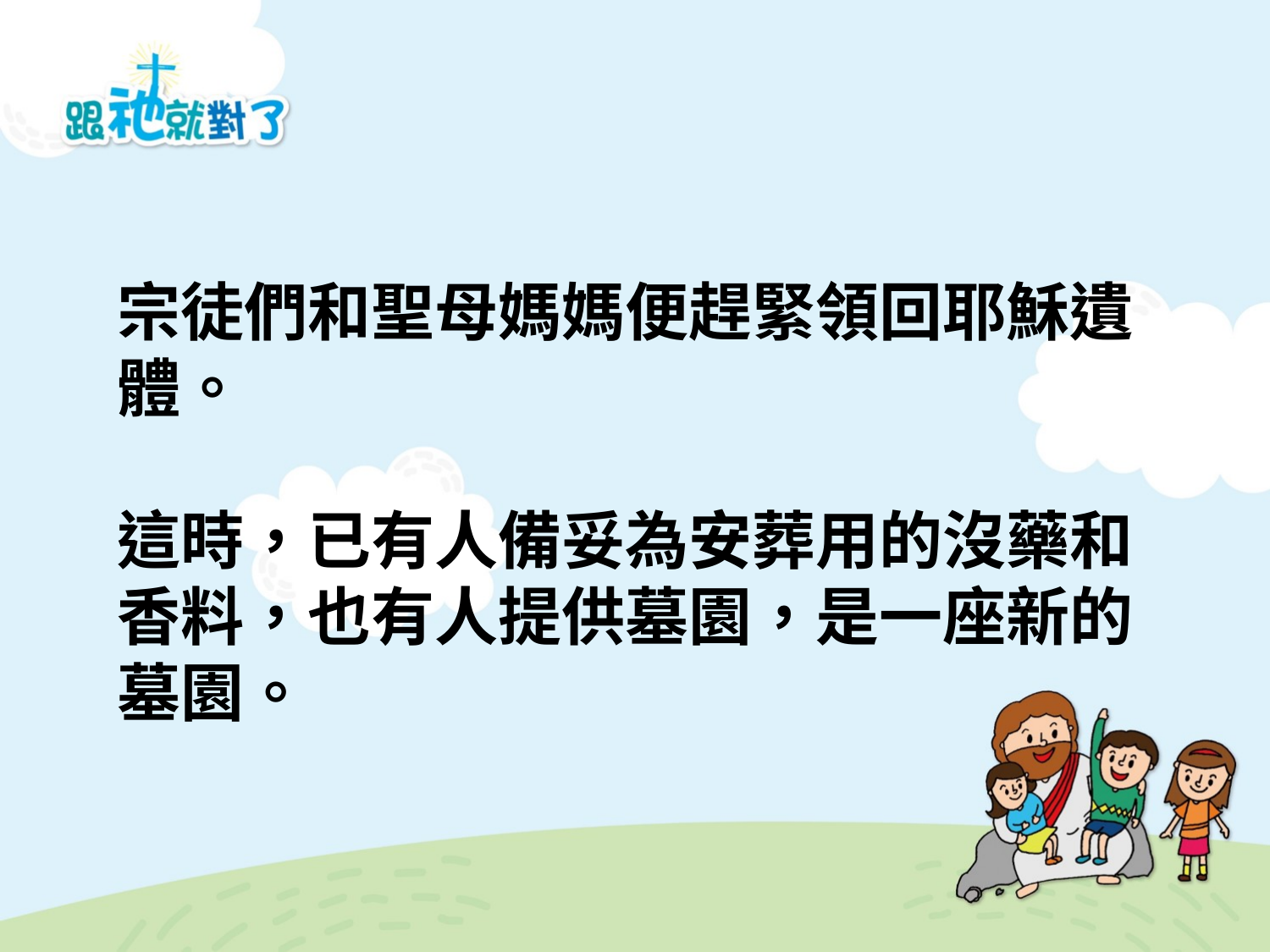

宗徒們和聖母媽媽便趕緊領回耶穌遺體。

這時，已有人備妥為安葬用的沒藥和香料，也有人提供墓園，是一座新的墓園。